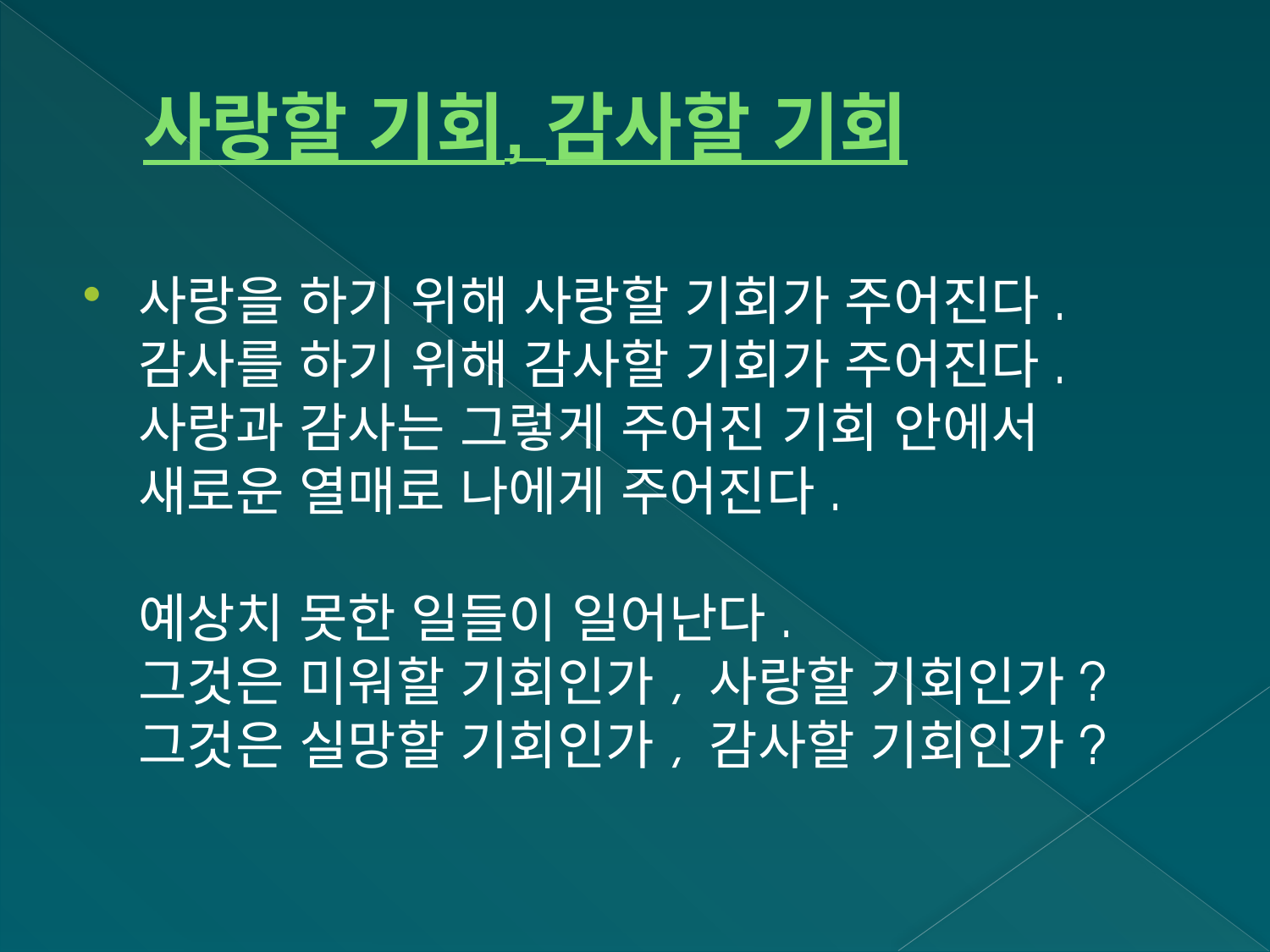

# 사랑할 기회, 감사할 기회
사랑을 하기 위해 사랑할 기회가 주어진다. 감사를 하기 위해 감사할 기회가 주어진다. 사랑과 감사는 그렇게 주어진 기회 안에서 새로운 열매로 나에게 주어진다.
예상치 못한 일들이 일어난다.
그것은 미워할 기회인가, 사랑할 기회인가? 
그것은 실망할 기회인가, 감사할 기회인가?